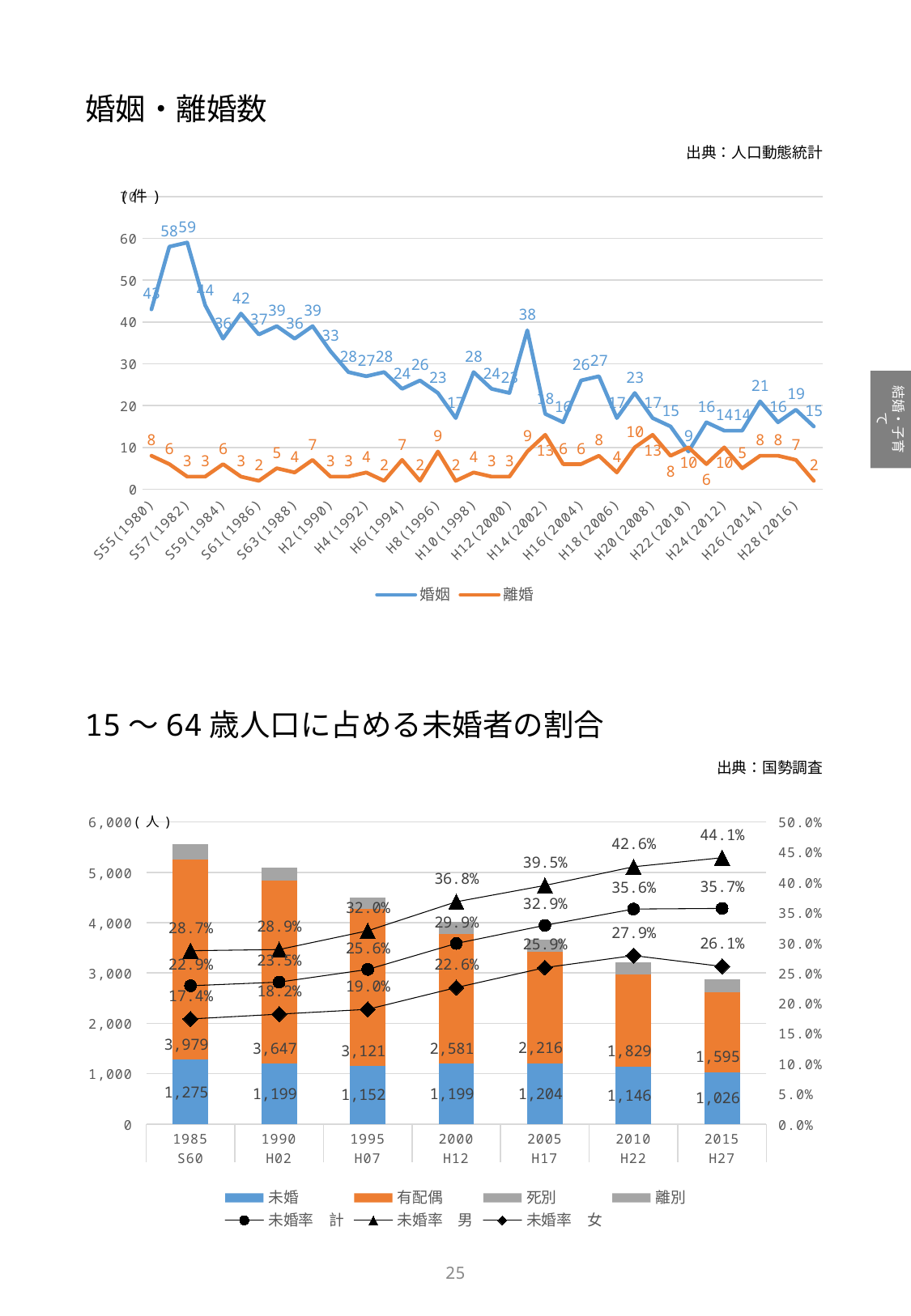

# 婚姻・離婚数
出典：人口動態統計

### Chart

| Category | 婚姻 | 離婚 |
|---|---|---|
| S55(1980) | 43.0 | 8.0 |
| S56(1981) | 58.0 | 6.0 |
| S57(1982) | 59.0 | 3.0 |
| S58(1983) | 44.0 | 3.0 |
| S59(1984) | 36.0 | 6.0 |
| S60(1985) | 42.0 | 3.0 |
| S61(1986) | 37.0 | 2.0 |
| S62(1987) | 39.0 | 5.0 |
| S63(1988) | 36.0 | 4.0 |
| H1(1989) | 39.0 | 7.0 |
| H2(1990) | 33.0 | 3.0 |
| H3(1991) | 28.0 | 3.0 |
| H4(1992) | 27.0 | 4.0 |
| H5(1993) | 28.0 | 2.0 |
| H6(1994) | 24.0 | 7.0 |
| H7(1995) | 26.0 | 2.0 |
| H8(1996) | 23.0 | 9.0 |
| H9(1997) | 17.0 | 2.0 |
| H10(1998) | 28.0 | 4.0 |
| H11(1999) | 24.0 | 3.0 |
| H12(2000) | 23.0 | 3.0 |
| H13(2001) | 38.0 | 9.0 |
| H14(2002) | 18.0 | 13.0 |
| H15(2003) | 16.0 | 6.0 |
| H16(2004) | 26.0 | 6.0 |
| H17(2005) | 27.0 | 8.0 |
| H18(2006) | 17.0 | 4.0 |
| H19(2007) | 23.0 | 10.0 |
| H20(2008) | 17.0 | 13.0 |
| H21(2009) | 15.0 | 8.0 |
| H22(2010) | 9.0 | 10.0 |
| H23(2011) | 16.0 | 6.0 |
| H24(2012) | 14.0 | 10.0 |
| H25(2013) | 14.0 | 5.0 |
| H26(2014) | 21.0 | 8.0 |
| H27(2015) | 16.0 | 8.0 |
| H28(2016) | 19.0 | 7.0 |
| H29(2017) | 15.0 | 2.0 |
結婚・子育て
15～64歳人口に占める未婚者の割合
出典：国勢調査

### Chart

| Category | 未婚 | 有配偶 | 死別 | 離別 | 未婚率　計 | 未婚率　男 | 未婚率　女 |
|---|---|---|---|---|---|---|---|
| 1985 | 1275.0 | 3979.0 | 220.0 | 80.0 | 0.229 | 0.287 | 0.174 |
| 1990 | 1199.0 | 3647.0 | 171.0 | 77.0 | 0.235 | 0.289 | 0.182 |
| 1995 | 1152.0 | 3121.0 | 138.0 | 97.0 | 0.256 | 0.32 | 0.19 |
| 2000 | 1199.0 | 2581.0 | 110.0 | 125.0 | 0.299 | 0.368 | 0.226 |
| 2005 | 1204.0 | 2216.0 | 84.0 | 156.0 | 0.329 | 0.395 | 0.259 |
| 2010 | 1146.0 | 1829.0 | 84.0 | 161.0 | 0.356 | 0.426 | 0.279 |
| 2015 | 1026.0 | 1595.0 | 77.0 | 173.0 | 0.357 | 0.441 | 0.261 |
25